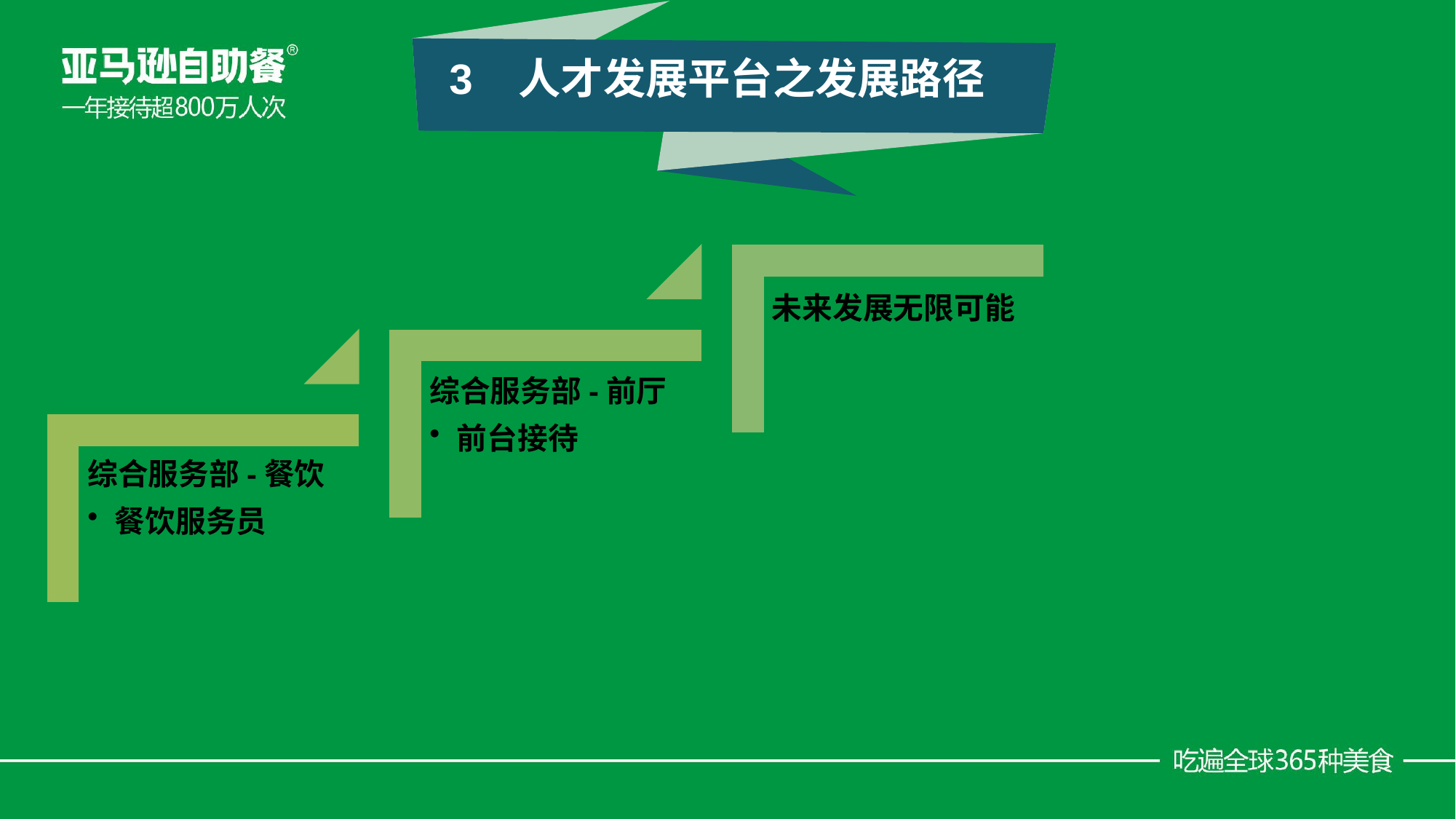

3   人才发展平台之发展路径
综合服务部-餐饮
餐饮服务员
未来发展无限可能
综合服务部-前厅
前台接待